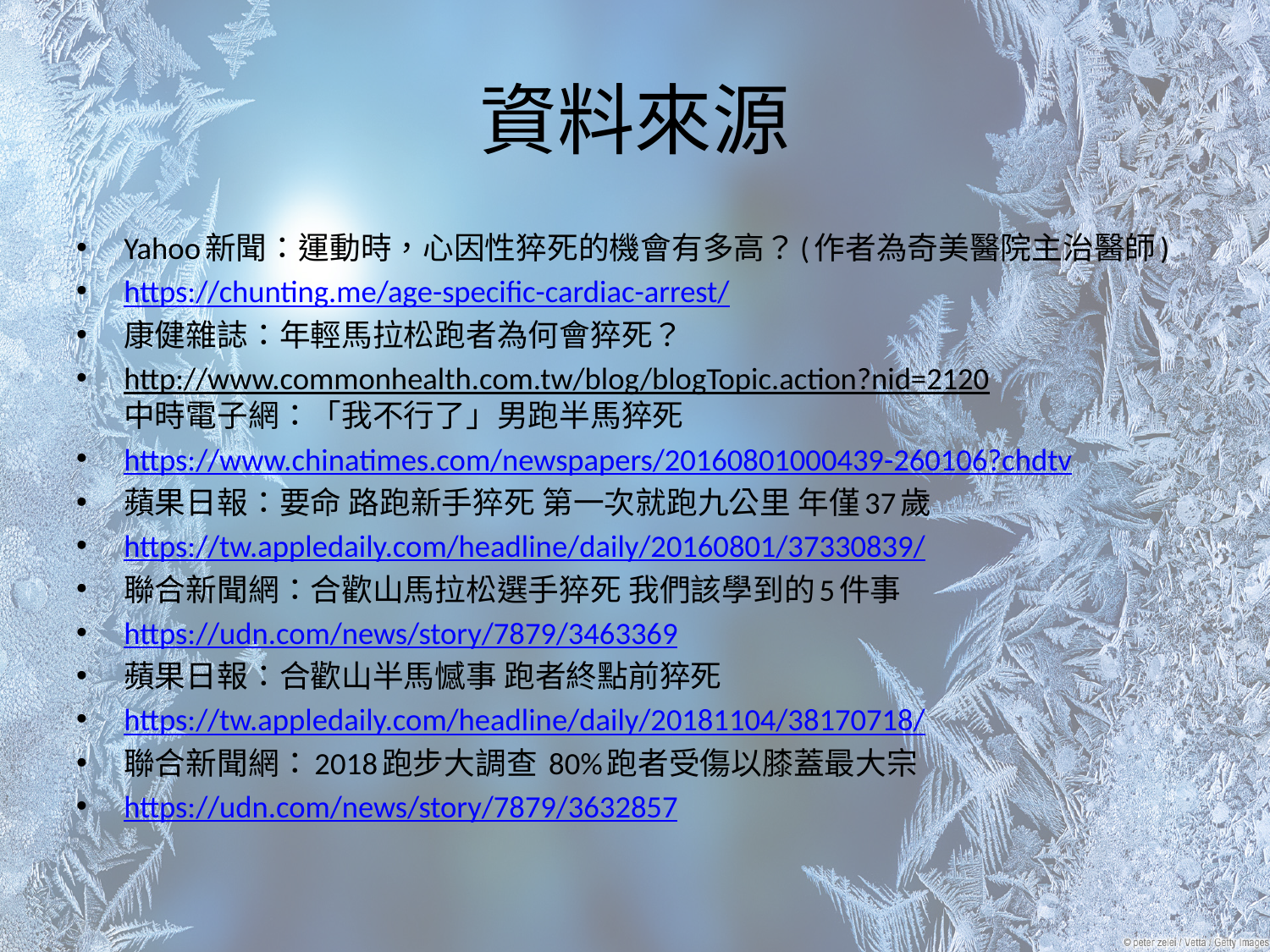

# 資料來源
Yahoo新聞：運動時，心因性猝死的機會有多高？(作者為奇美醫院主治醫師)
https://chunting.me/age-specific-cardiac-arrest/
康健雜誌：年輕馬拉松跑者為何會猝死？
http://www.commonhealth.com.tw/blog/blogTopic.action?nid=2120
中時電子網：「我不行了」男跑半馬猝死
https://www.chinatimes.com/newspapers/20160801000439-260106?chdtv
蘋果日報：要命 路跑新手猝死 第一次就跑九公里 年僅37歲
https://tw.appledaily.com/headline/daily/20160801/37330839/
聯合新聞網：合歡山馬拉松選手猝死 我們該學到的5件事
https://udn.com/news/story/7879/3463369
蘋果日報：合歡山半馬憾事 跑者終點前猝死
https://tw.appledaily.com/headline/daily/20181104/38170718/
聯合新聞網：2018跑步大調查 80%跑者受傷以膝蓋最大宗
https://udn.com/news/story/7879/3632857